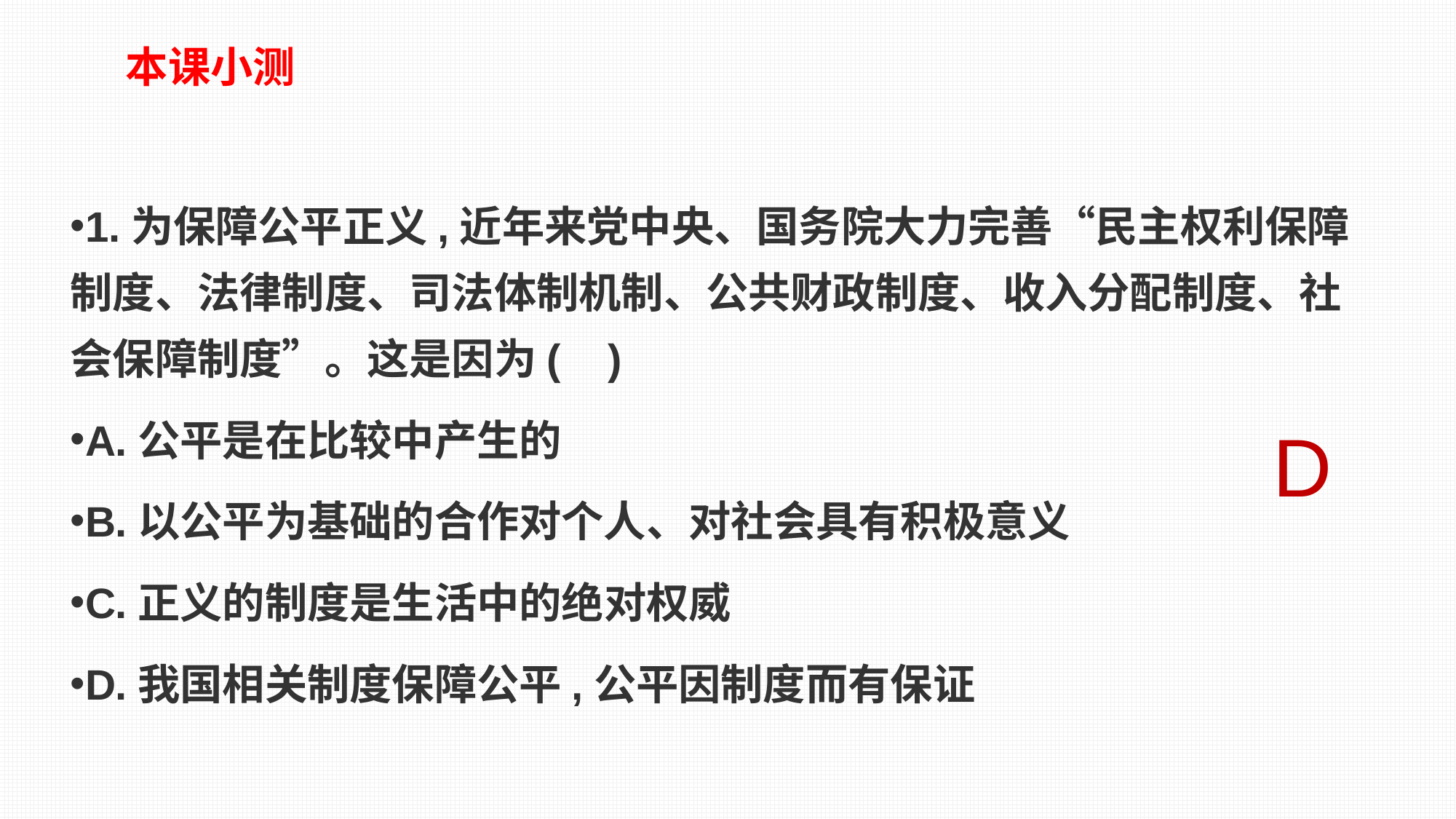

本课小测
1.为保障公平正义,近年来党中央、国务院大力完善“民主权利保障制度、法律制度、司法体制机制、公共财政制度、收入分配制度、社会保障制度”。这是因为(    )
A.公平是在比较中产生的
B.以公平为基础的合作对个人、对社会具有积极意义
C.正义的制度是生活中的绝对权威
D.我国相关制度保障公平,公平因制度而有保证

D